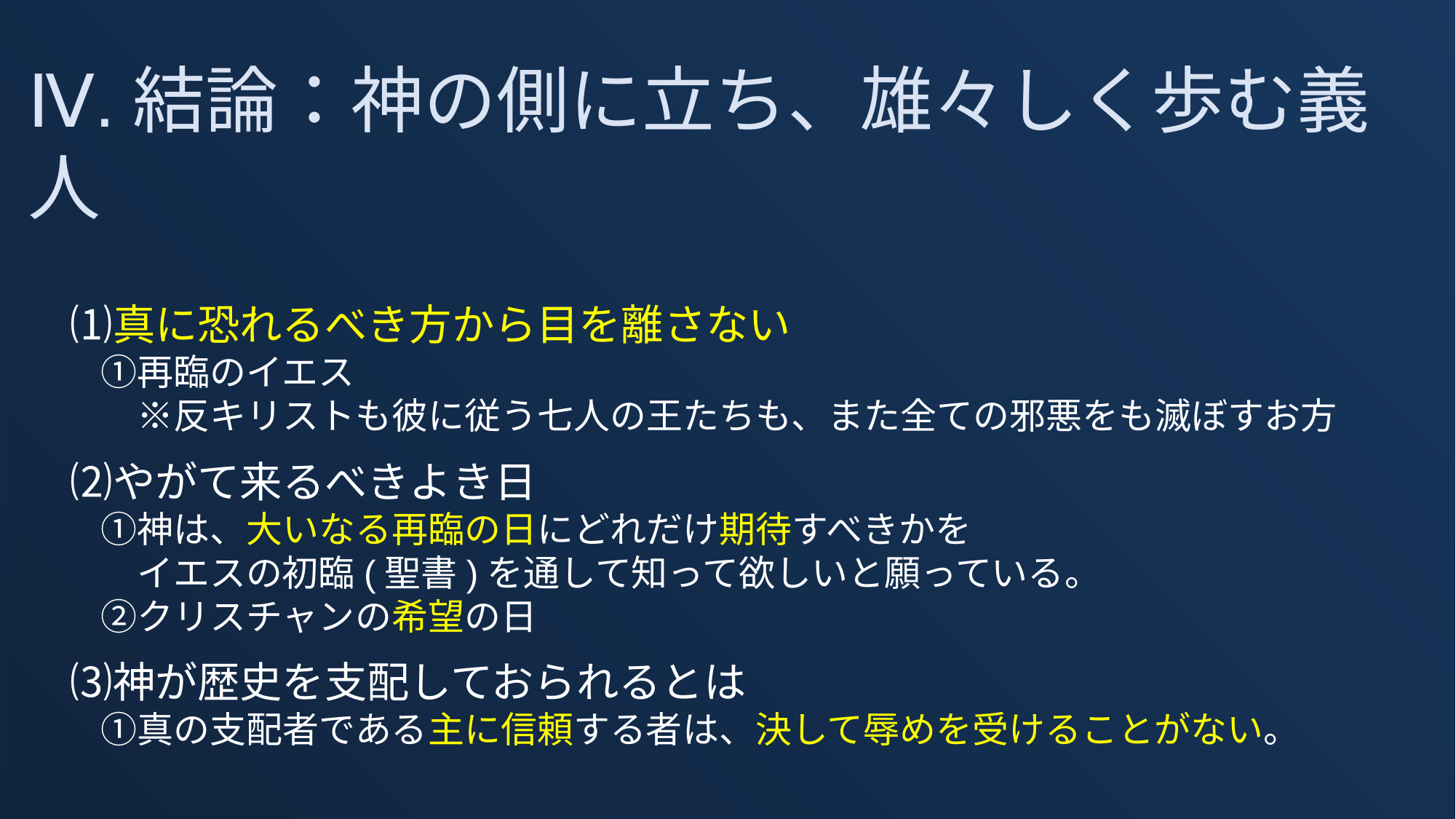

Ⅳ.結論：神の側に立ち、雄々しく歩む義人

　⑴真に恐れるべき方から目を離さない
　　➀再臨のイエス
　　　※反キリストも彼に従う七人の王たちも、また全ての邪悪をも滅ぼすお方

　⑵やがて来るべきよき日
　　➀神は、大いなる再臨の日にどれだけ期待すべきかを
　　　イエスの初臨(聖書)を通して知って欲しいと願っている。
　　②クリスチャンの希望の日

　⑶神が歴史を支配しておられるとは
　　➀真の支配者である主に信頼する者は、決して辱めを受けることがない。